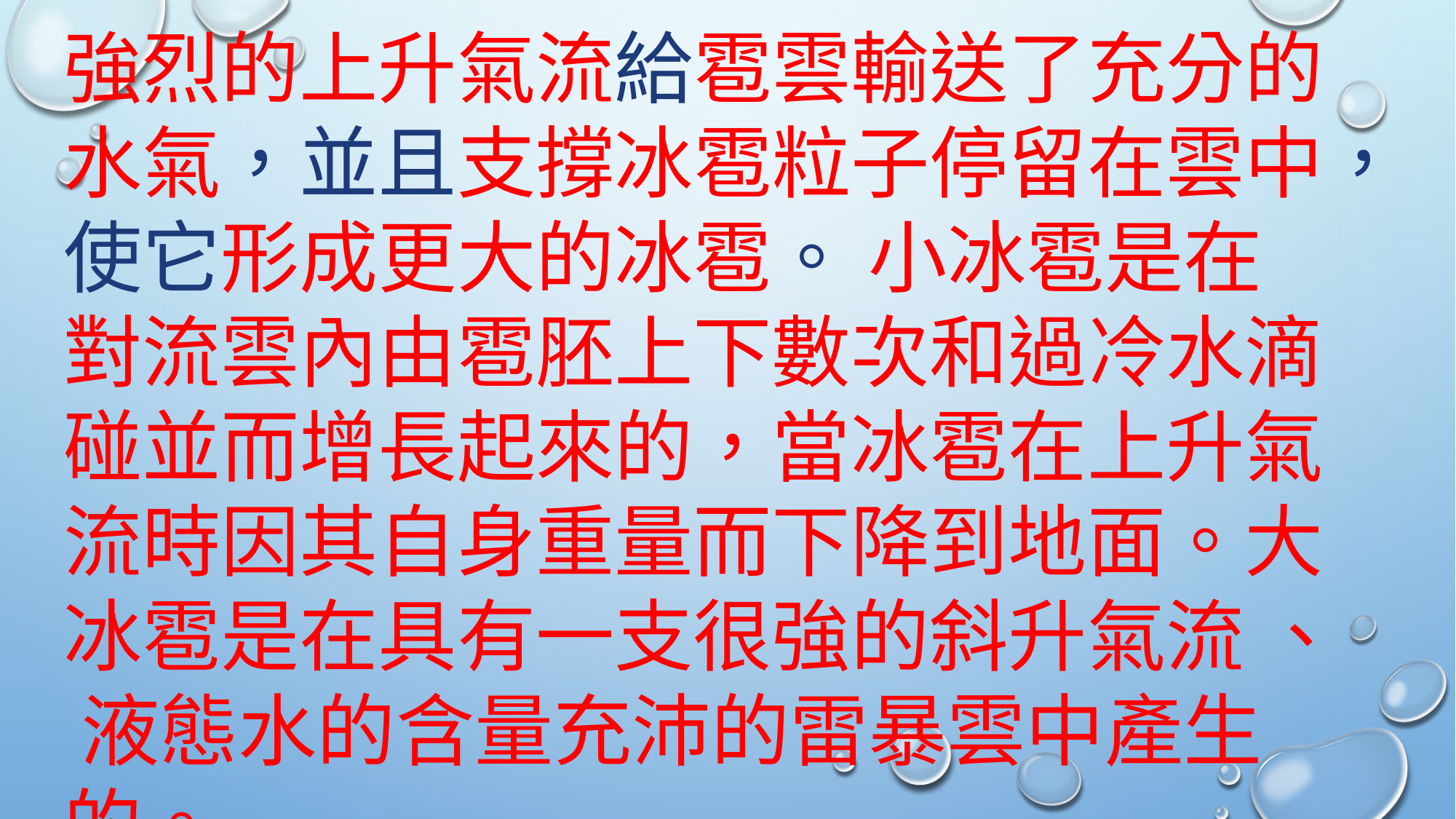

強烈的上升氣流給雹雲輸送了充分的水氣，並且支撐冰雹粒子停留在雲中，使它形成更大的冰雹。 小冰雹是在對流雲內由雹胚上下數次和過冷水滴碰並而增長起來的，當冰雹在上升氣流時因其自身重量而下降到地面。大冰雹是在具有一支很強的斜升氣流 、 液態水的含量充沛的雷暴雲中產生的。